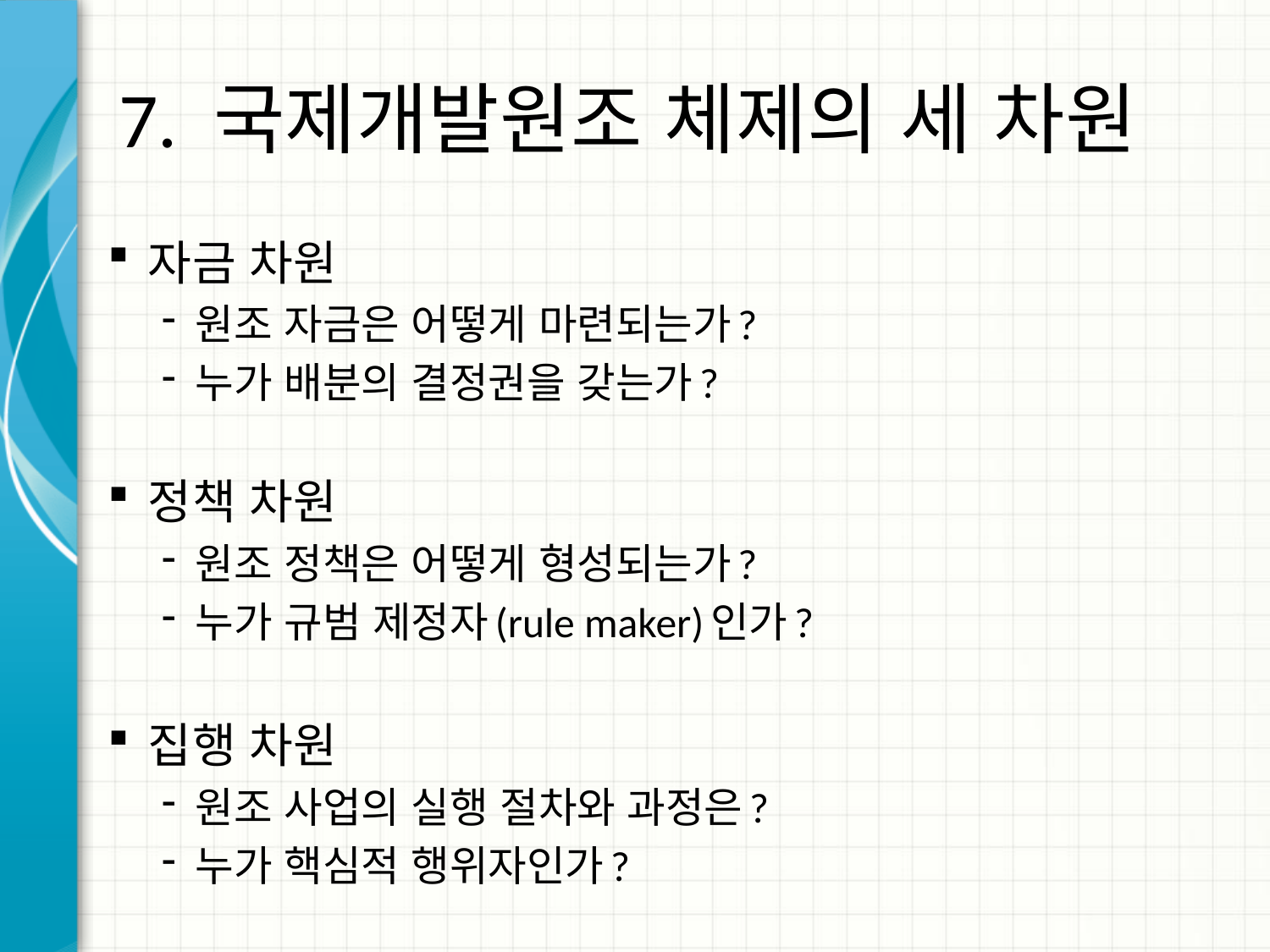

# 7. 국제개발원조 체제의 세 차원
자금 차원
원조 자금은 어떻게 마련되는가?
누가 배분의 결정권을 갖는가?

정책 차원
원조 정책은 어떻게 형성되는가?
누가 규범 제정자(rule maker)인가?

집행 차원
원조 사업의 실행 절차와 과정은?
누가 핵심적 행위자인가?